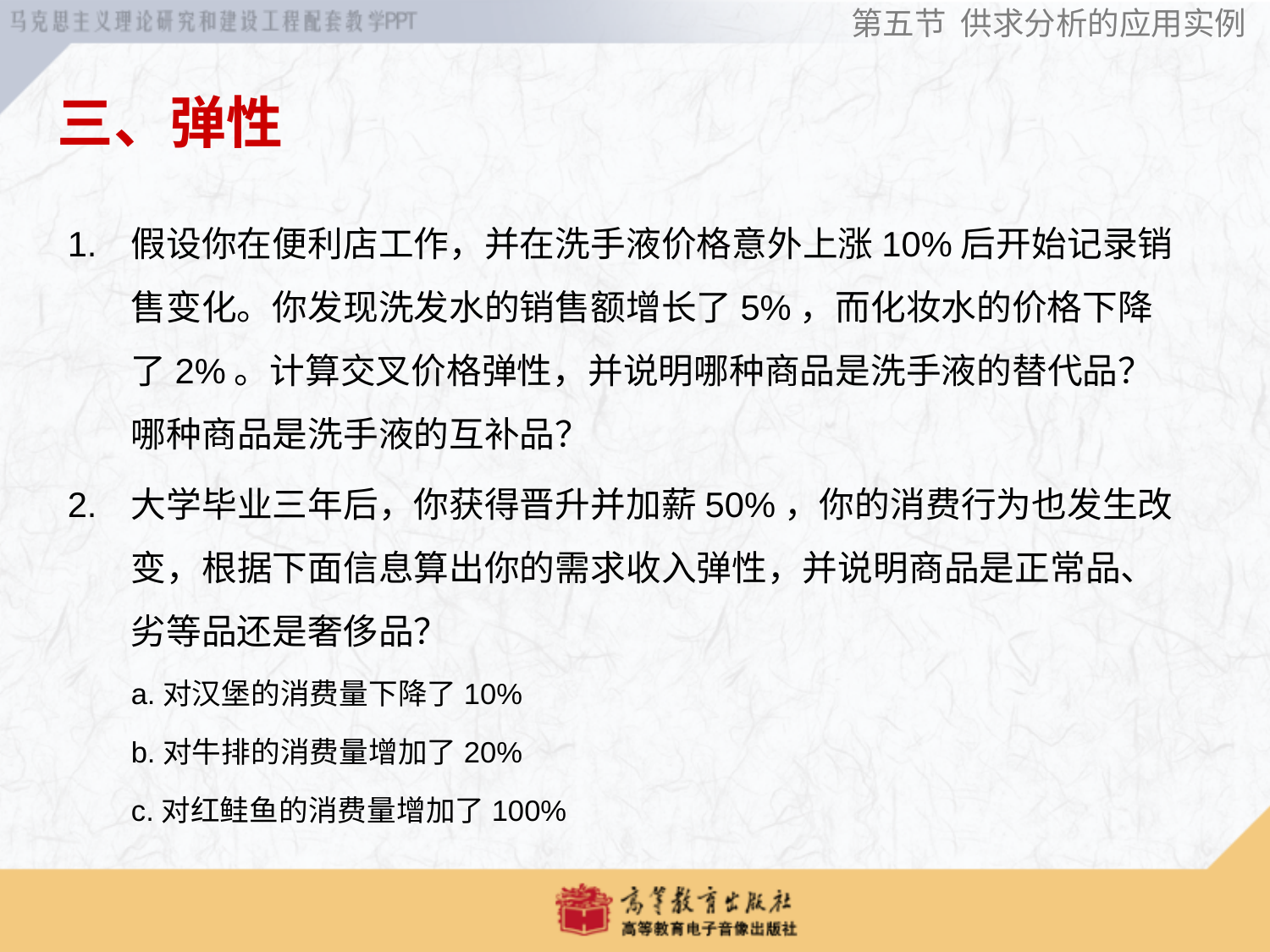

第五节  供求分析的应用实例
三、弹性
# 假设你在便利店工作，并在洗手液价格意外上涨10%后开始记录销售变化。你发现洗发水的销售额增长了5%，而化妆水的价格下降了2%。计算交叉价格弹性，并说明哪种商品是洗手液的替代品？哪种商品是洗手液的互补品？
大学毕业三年后，你获得晋升并加薪50%，你的消费行为也发生改变，根据下面信息算出你的需求收入弹性，并说明商品是正常品、劣等品还是奢侈品？
a.对汉堡的消费量下降了10%
b.对牛排的消费量增加了20%
c.对红鲑鱼的消费量增加了100%